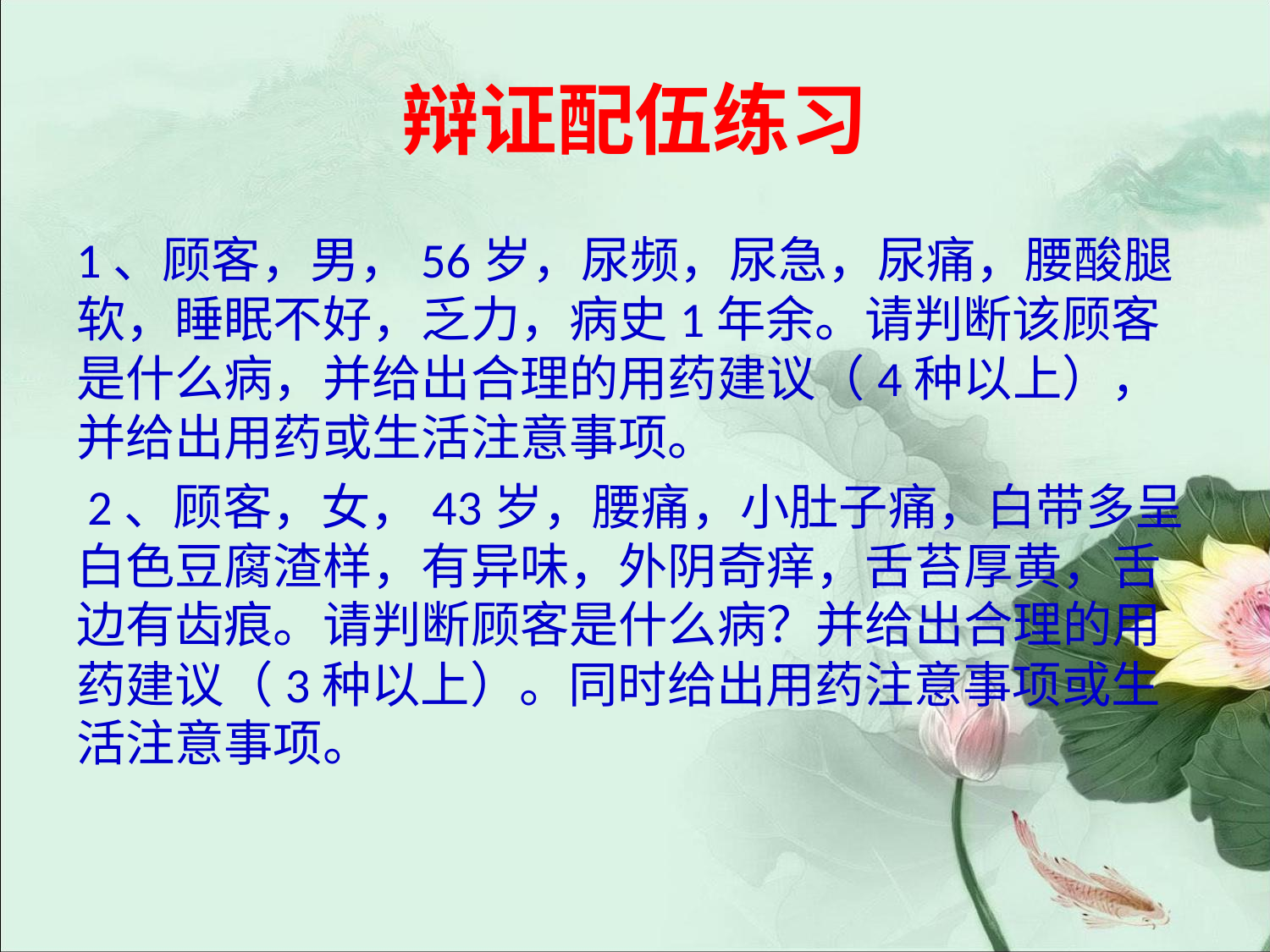

# 辩证配伍练习
1、顾客，男，56岁，尿频，尿急，尿痛，腰酸腿软，睡眠不好，乏力，病史1年余。请判断该顾客是什么病，并给出合理的用药建议（4种以上），并给出用药或生活注意事项。
 2、顾客，女，43岁，腰痛，小肚子痛，白带多呈白色豆腐渣样，有异味，外阴奇痒，舌苔厚黄，舌边有齿痕。请判断顾客是什么病？并给出合理的用药建议（3种以上）。同时给出用药注意事项或生活注意事项。